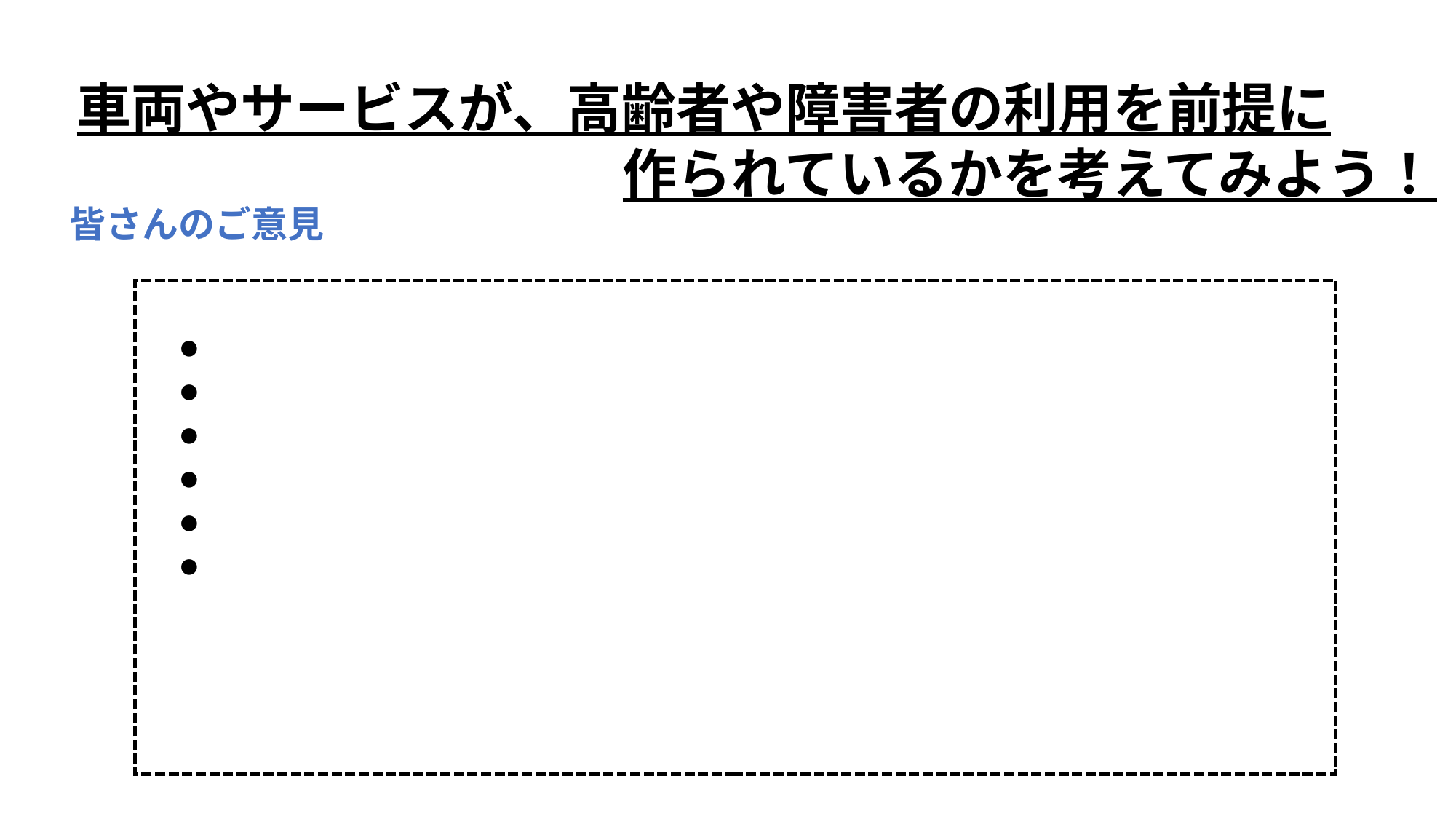

車両やサービスが、高齢者や障害者の利用を前提に
　　　　　　　　　　作られているかを考えてみよう！
皆さんのご意見

●
●
●
●
●
●